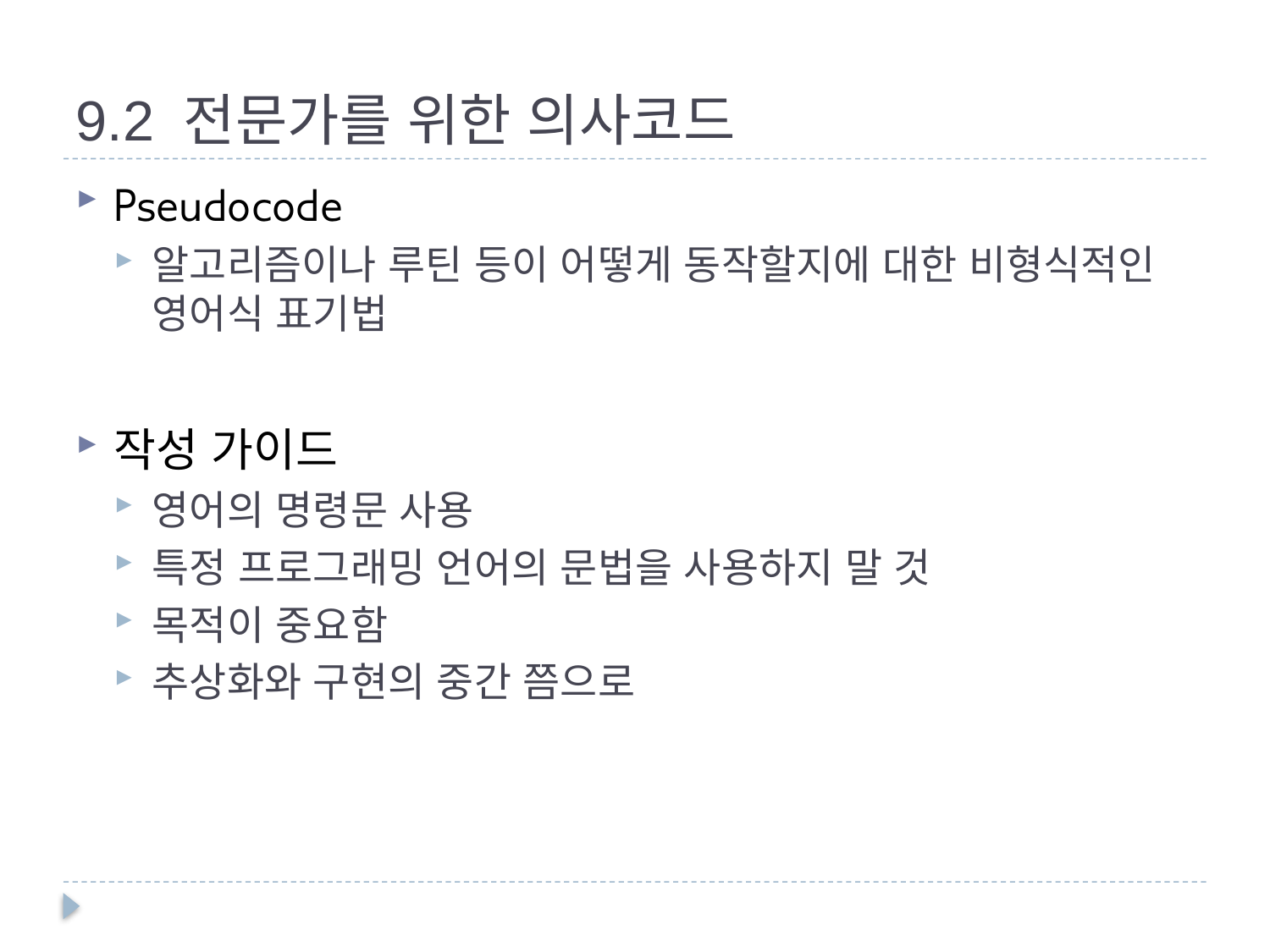

# 9.2 전문가를 위한 의사코드
Pseudocode
알고리즘이나 루틴 등이 어떻게 동작할지에 대한 비형식적인 영어식 표기법

작성 가이드
영어의 명령문 사용
특정 프로그래밍 언어의 문법을 사용하지 말 것
목적이 중요함
추상화와 구현의 중간 쯤으로